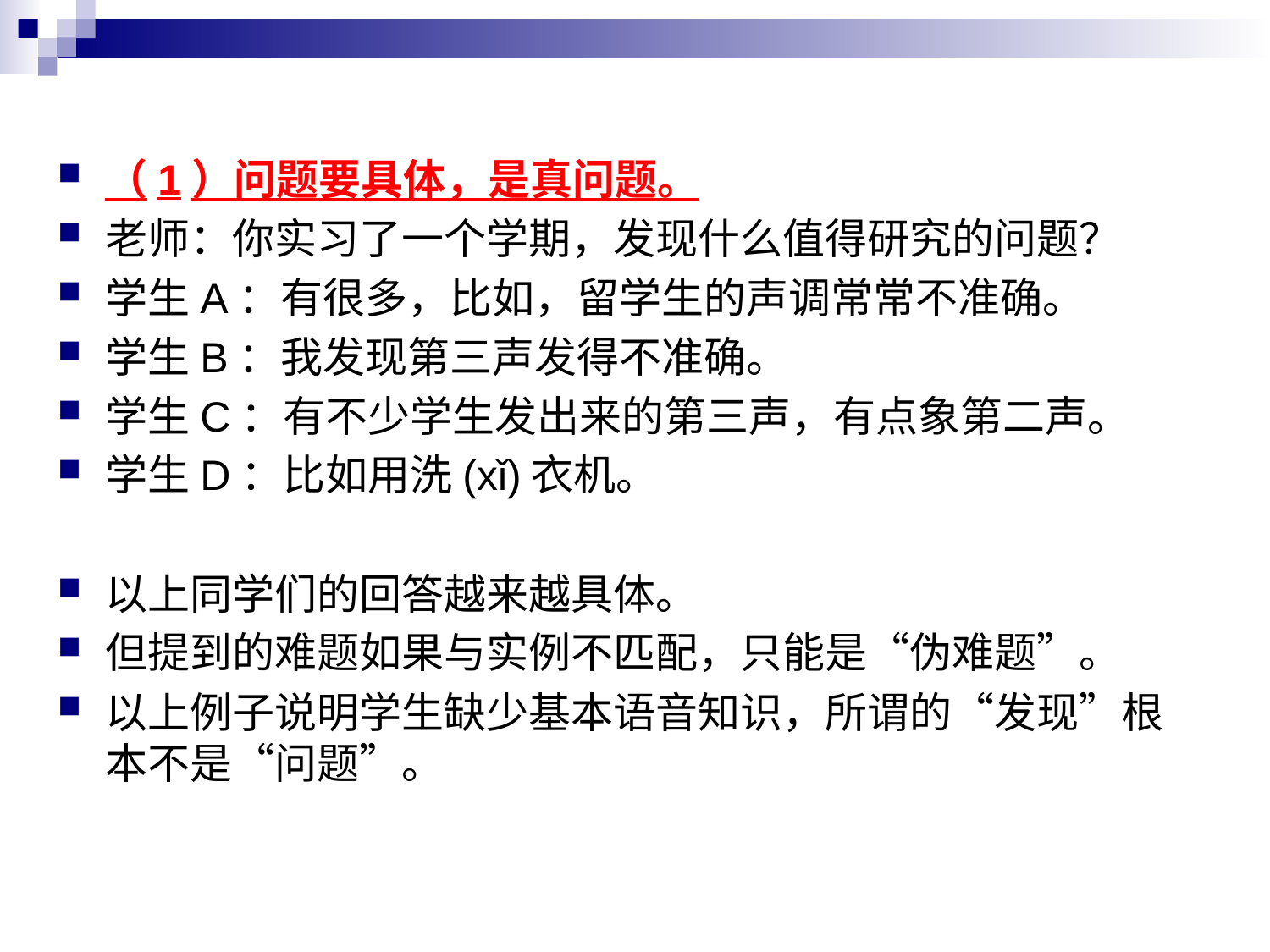

（1）问题要具体，是真问题。
老师：你实习了一个学期，发现什么值得研究的问题？
学生A：有很多，比如，留学生的声调常常不准确。
学生B：我发现第三声发得不准确。
学生C：有不少学生发出来的第三声，有点象第二声。
学生D：比如用洗(xǐ)衣机。

以上同学们的回答越来越具体。
但提到的难题如果与实例不匹配，只能是“伪难题”。
以上例子说明学生缺少基本语音知识，所谓的“发现”根本不是“问题”。